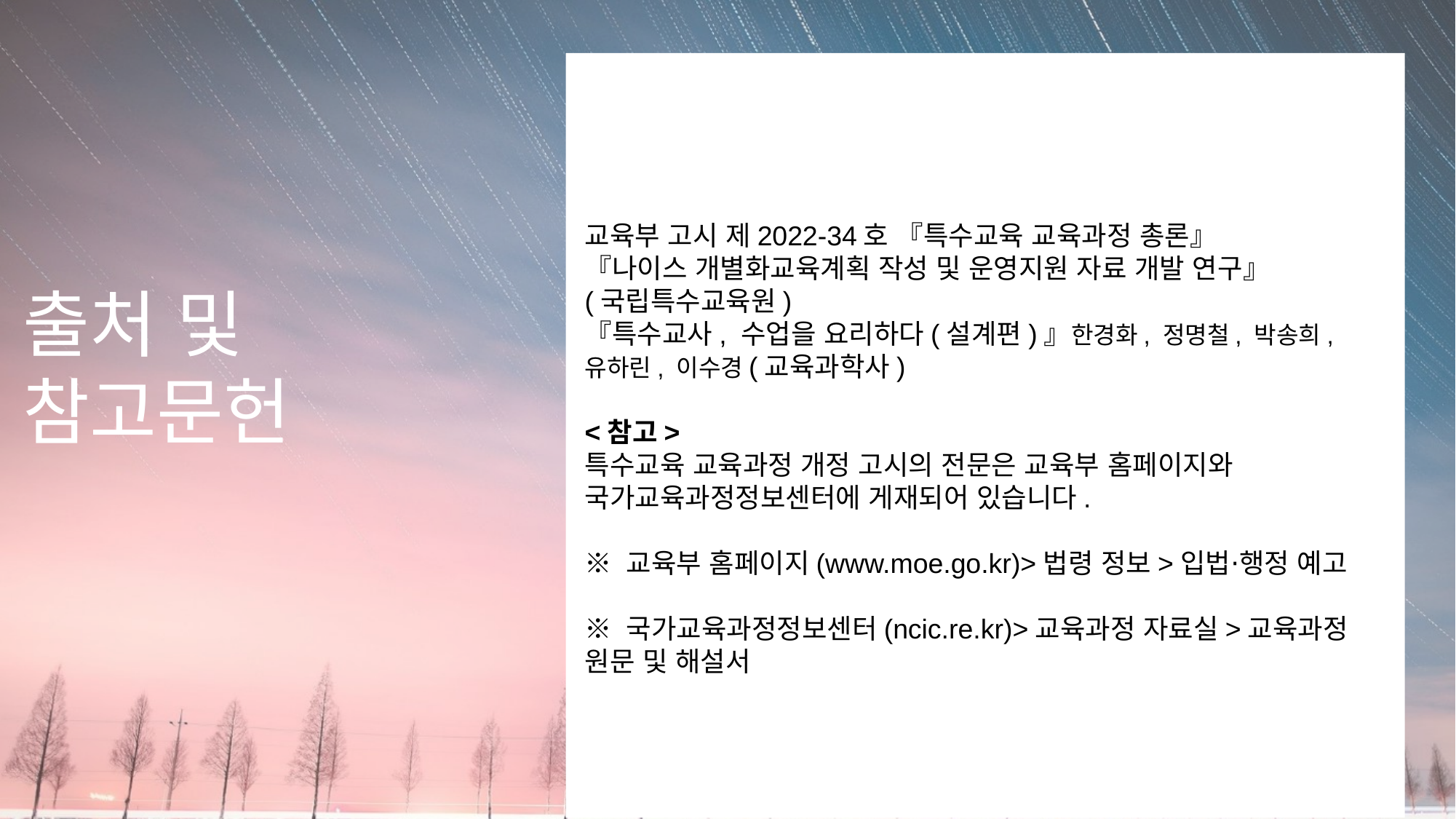

교육부 고시 제2022-34호 『특수교육 교육과정 총론』
『나이스 개별화교육계획 작성 및 운영지원 자료 개발 연구』
(국립특수교육원)
『특수교사, 수업을 요리하다(설계편)』한경화, 정명철, 박송희, 유하린, 이수경(교육과학사)

<참고>
특수교육 교육과정 개정 고시의 전문은 교육부 홈페이지와 국가교육과정정보센터에 게재되어 있습니다.

※ 교육부 홈페이지(www.moe.go.kr)>법령 정보>입법⋅행정 예고

※ 국가교육과정정보센터(ncic.re.kr)>교육과정 자료실>교육과정 원문 및 해설서
출처 및 참고문헌
ADD TEXT